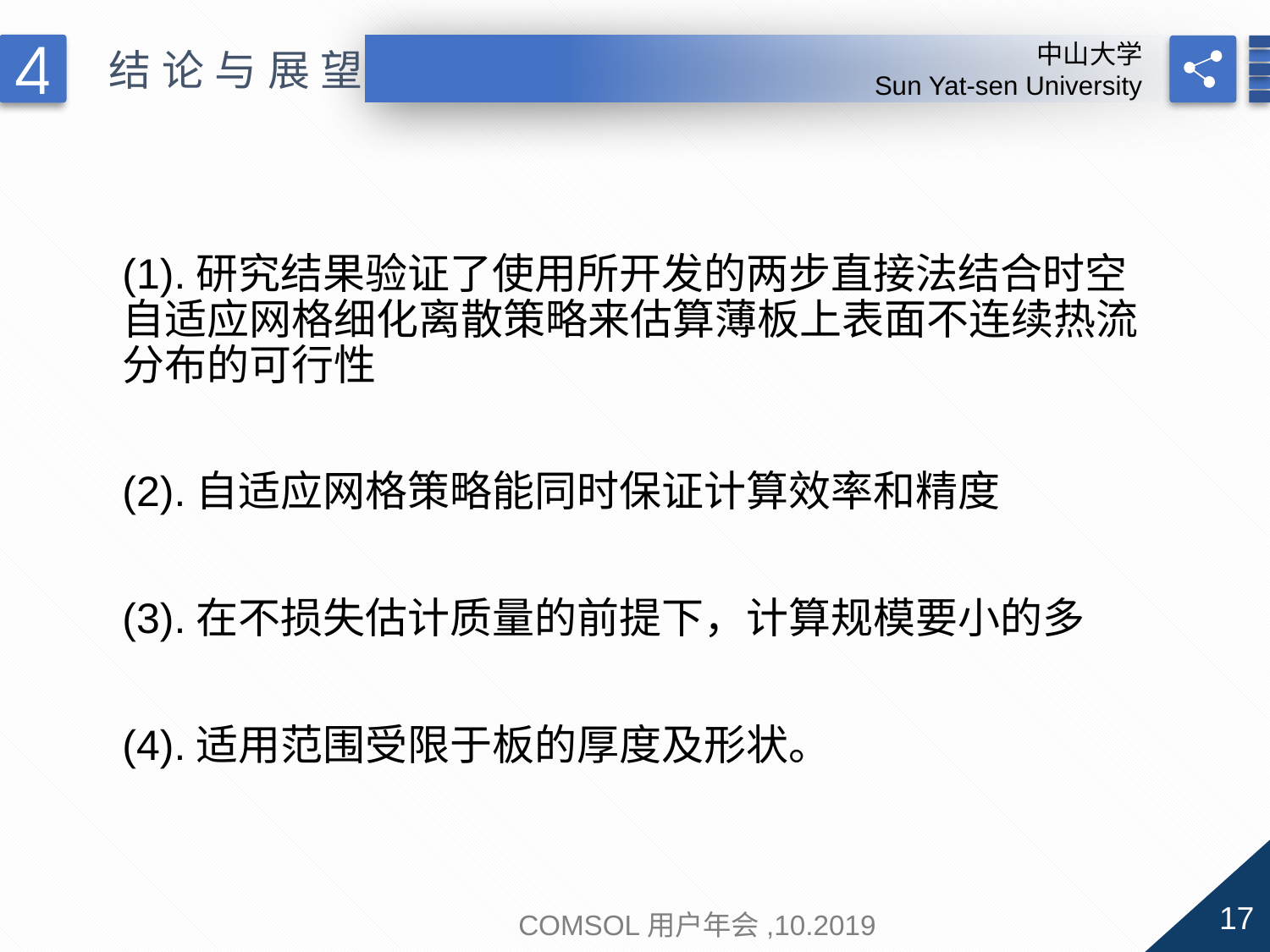

中山大学
Sun Yat-sen University

4

结论与展望
(1).研究结果验证了使用所开发的两步直接法结合时空自适应网格细化离散策略来估算薄板上表面不连续热流分布的可行性

(2).自适应网格策略能同时保证计算效率和精度

(3).在不损失估计质量的前提下，计算规模要小的多

(4).适用范围受限于板的厚度及形状。